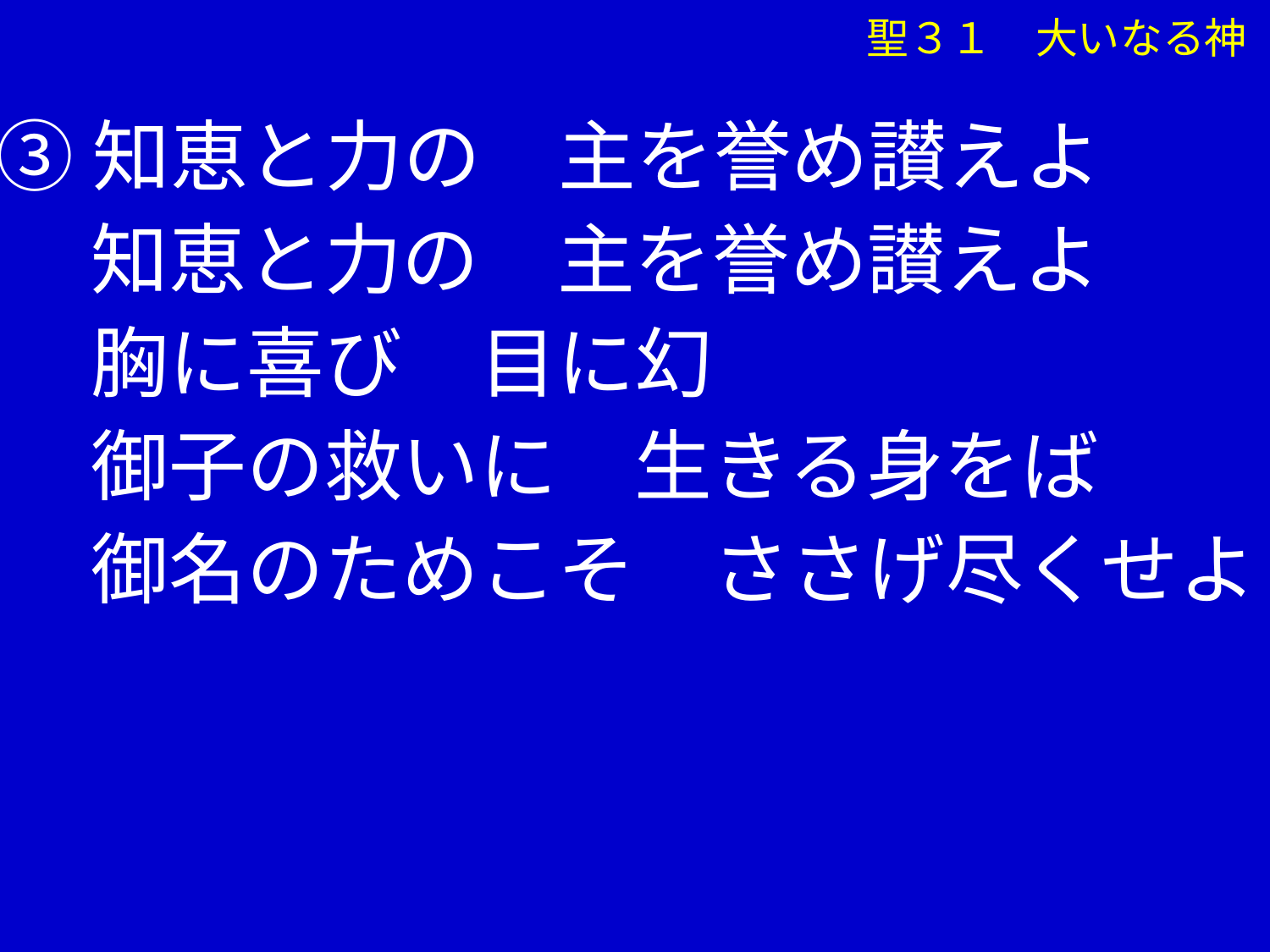

聖３１　大いなる神
③知恵と力の　主を誉め讃えよ
　 知恵と力の　主を誉め讃えよ
　 胸に喜び　目に幻
　 御子の救いに　生きる身をば
　 御名のためこそ　ささげ尽くせよ